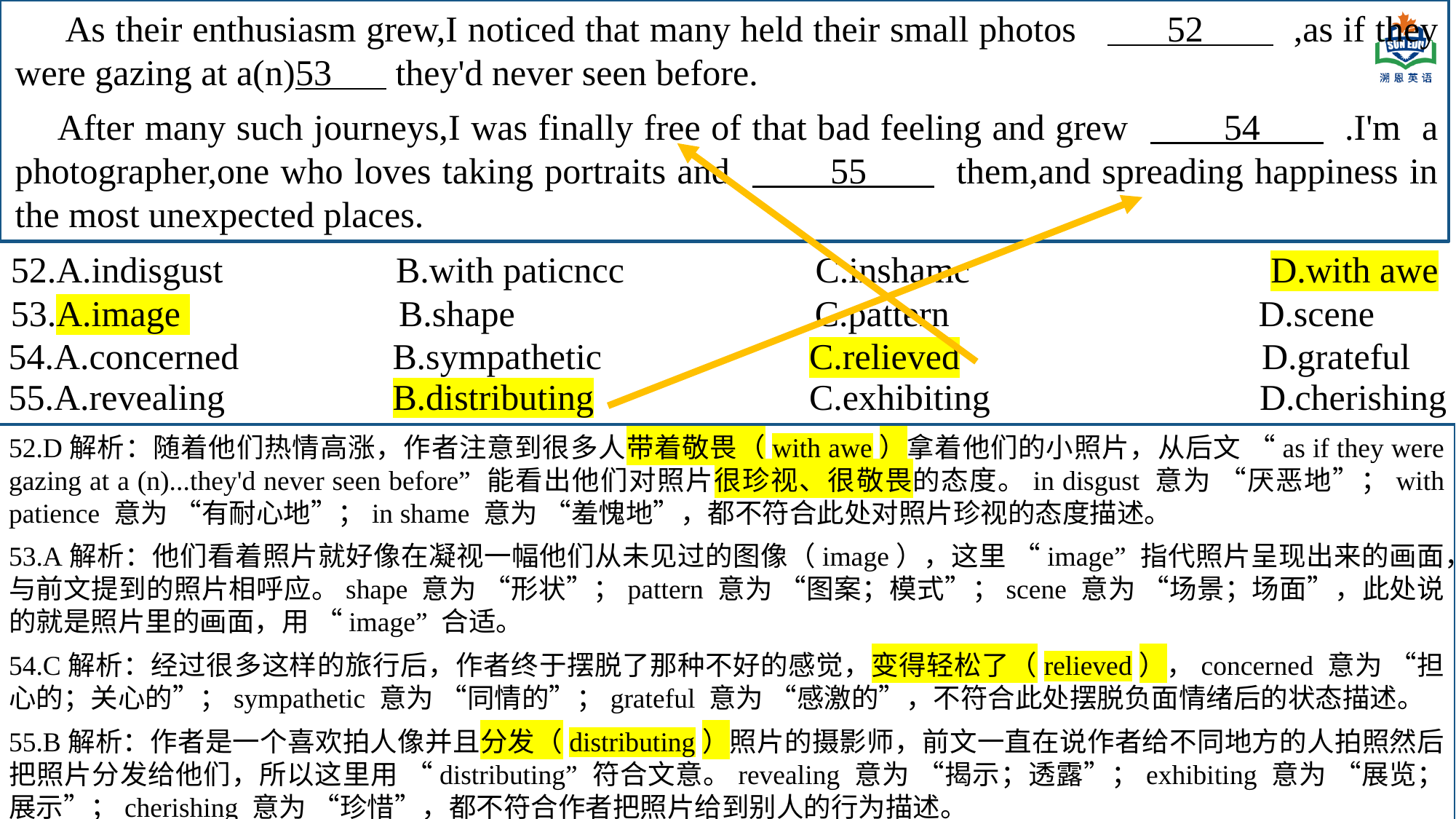

As their enthusiasm grew,I noticed that many held their small photos         52         ,as if they were gazing at a(n)53       they'd never seen before.
    After many such journeys,I was finally free of that bad feeling and grew         54        .I'm  a photographer,one who loves taking portraits and         55        them,and spreading happiness in the most unexpected places.
52.A.indisgust                   B.with paticncc                     C.inshamc                                 D.with awe
53.A.image                        B.shape                                 C.pattern                                  D.scene
| 54.A.concerned | B.sympathetic | C.relieved | D.grateful |
| --- | --- | --- | --- |
| 55.A.revealing | B.distributing | C.exhibiting | D.cherishing |
52.D解析：随着他们热情高涨，作者注意到很多人带着敬畏（with awe）拿着他们的小照片，从后文 “as if they were gazing at a (n)...they'd never seen before” 能看出他们对照片很珍视、很敬畏的态度。in disgust 意为 “厌恶地”；with patience 意为 “有耐心地”；in shame 意为 “羞愧地”，都不符合此处对照片珍视的态度描述。
53.A解析：他们看着照片就好像在凝视一幅他们从未见过的图像（image），这里 “image” 指代照片呈现出来的画面，与前文提到的照片相呼应。shape 意为 “形状”；pattern 意为 “图案；模式”；scene 意为 “场景；场面”，此处说的就是照片里的画面，用 “image” 合适。
54.C解析：经过很多这样的旅行后，作者终于摆脱了那种不好的感觉，变得轻松了（relieved），concerned 意为 “担心的；关心的”；sympathetic 意为 “同情的”；grateful 意为 “感激的”，不符合此处摆脱负面情绪后的状态描述。
55.B解析：作者是一个喜欢拍人像并且分发（distributing）照片的摄影师，前文一直在说作者给不同地方的人拍照然后把照片分发给他们，所以这里用 “distributing” 符合文意。revealing 意为 “揭示；透露”；exhibiting 意为 “展览；展示”；cherishing 意为 “珍惜”，都不符合作者把照片给到别人的行为描述。